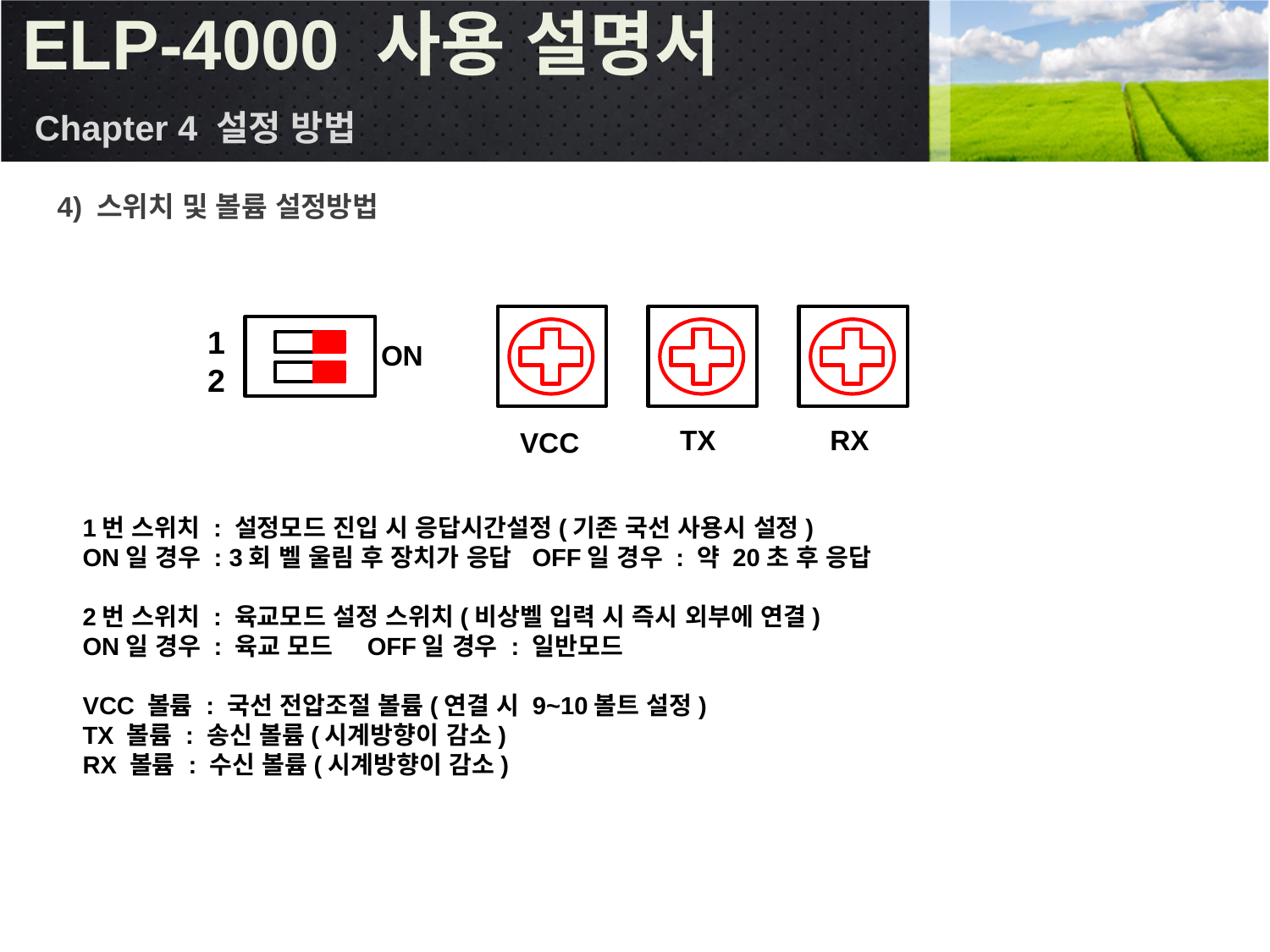

ELP-4000 사용 설명서
Chapter 4 설정 방법
4) 스위치 및 볼륨 설정방법

1
2

ON
TX
RX
VCC
1번 스위치 : 설정모드 진입 시 응답시간설정(기존 국선 사용시 설정)
ON일 경우 : 3회 벨 울림 후 장치가 응답  OFF일 경우 : 약 20초 후 응답

2번 스위치 : 육교모드 설정 스위치(비상벨 입력 시 즉시 외부에 연결)
ON일 경우 : 육교 모드    OFF일 경우 : 일반모드

VCC 볼륨 : 국선 전압조절 볼륨(연결 시 9~10볼트 설정)
TX 볼륨 : 송신 볼륨(시계방향이 감소)
RX 볼륨 : 수신 볼륨(시계방향이 감소)